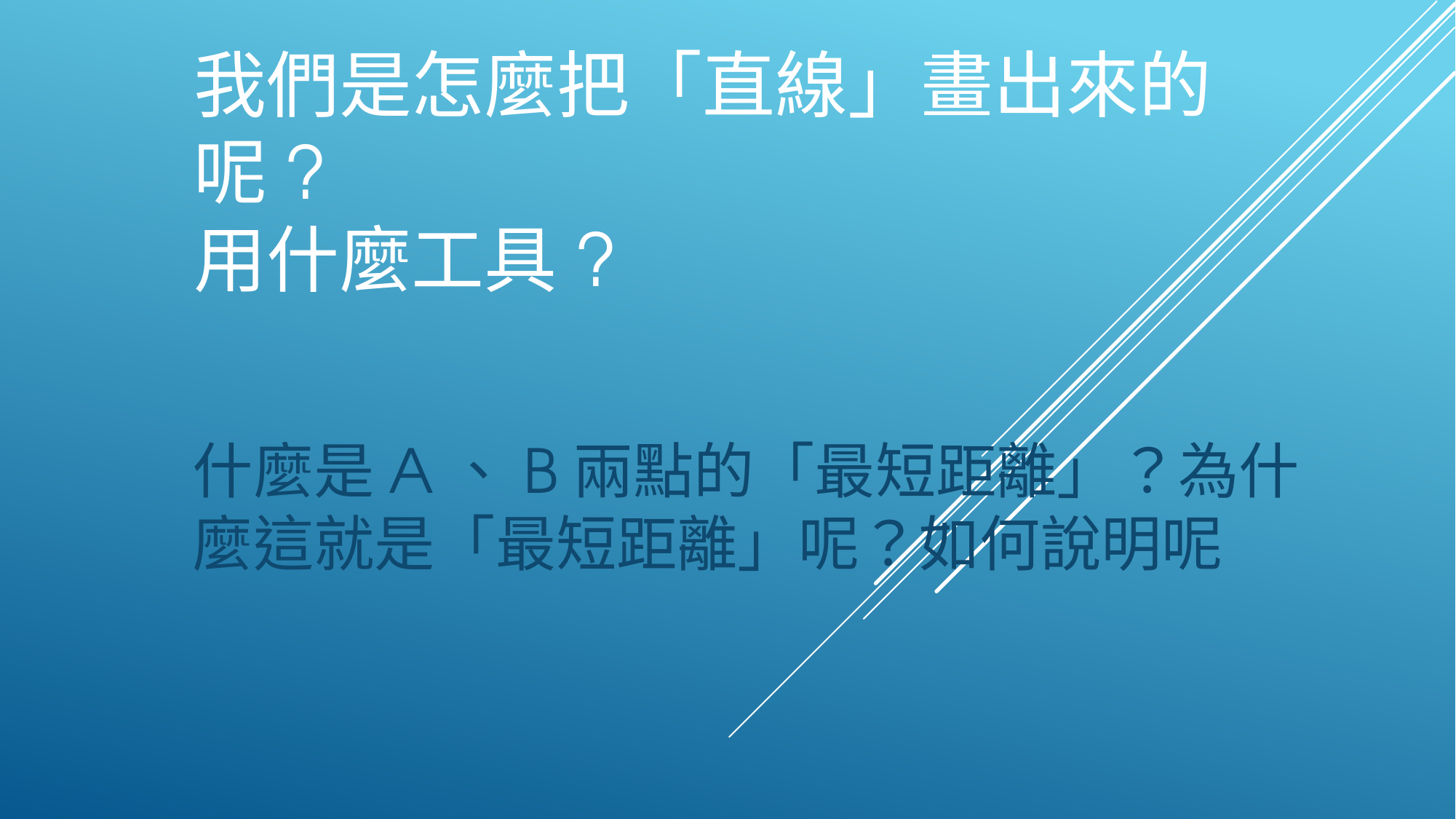

# 我們是怎麼把「直線」畫出來的呢? 用什麼工具?
什麼是A、B兩點的「最短距離」？為什麼這就是「最短距離」呢？如何說明呢